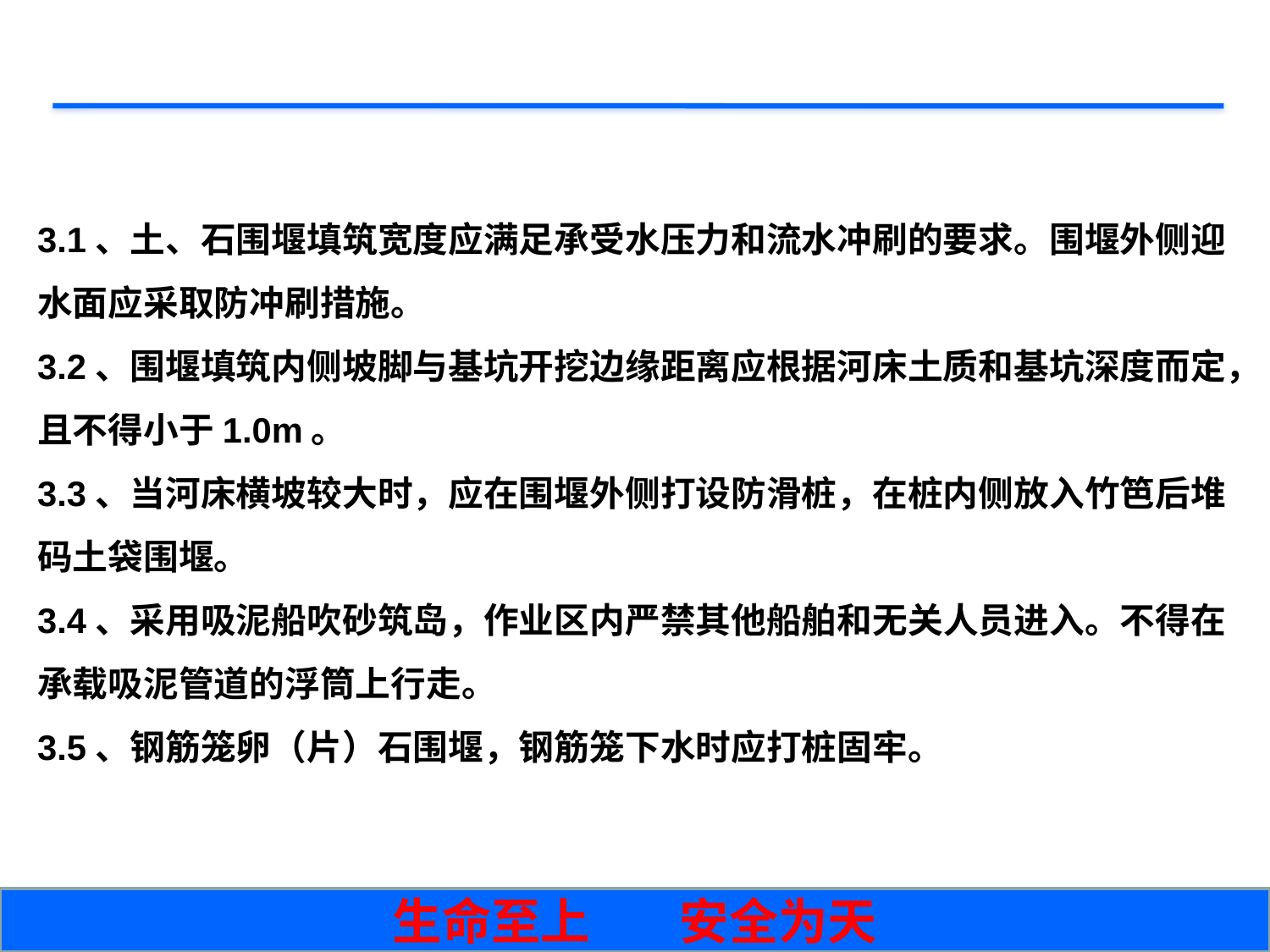

3.1、土、石围堰填筑宽度应满足承受水压力和流水冲刷的要求。围堰外侧迎水面应采取防冲刷措施。
3.2、围堰填筑内侧坡脚与基坑开挖边缘距离应根据河床土质和基坑深度而定，且不得小于1.0m。
3.3、当河床横坡较大时，应在围堰外侧打设防滑桩，在桩内侧放入竹笆后堆码土袋围堰。
3.4、采用吸泥船吹砂筑岛，作业区内严禁其他船舶和无关人员进入。不得在承载吸泥管道的浮筒上行走。
3.5、钢筋笼卵（片）石围堰，钢筋笼下水时应打桩固牢。